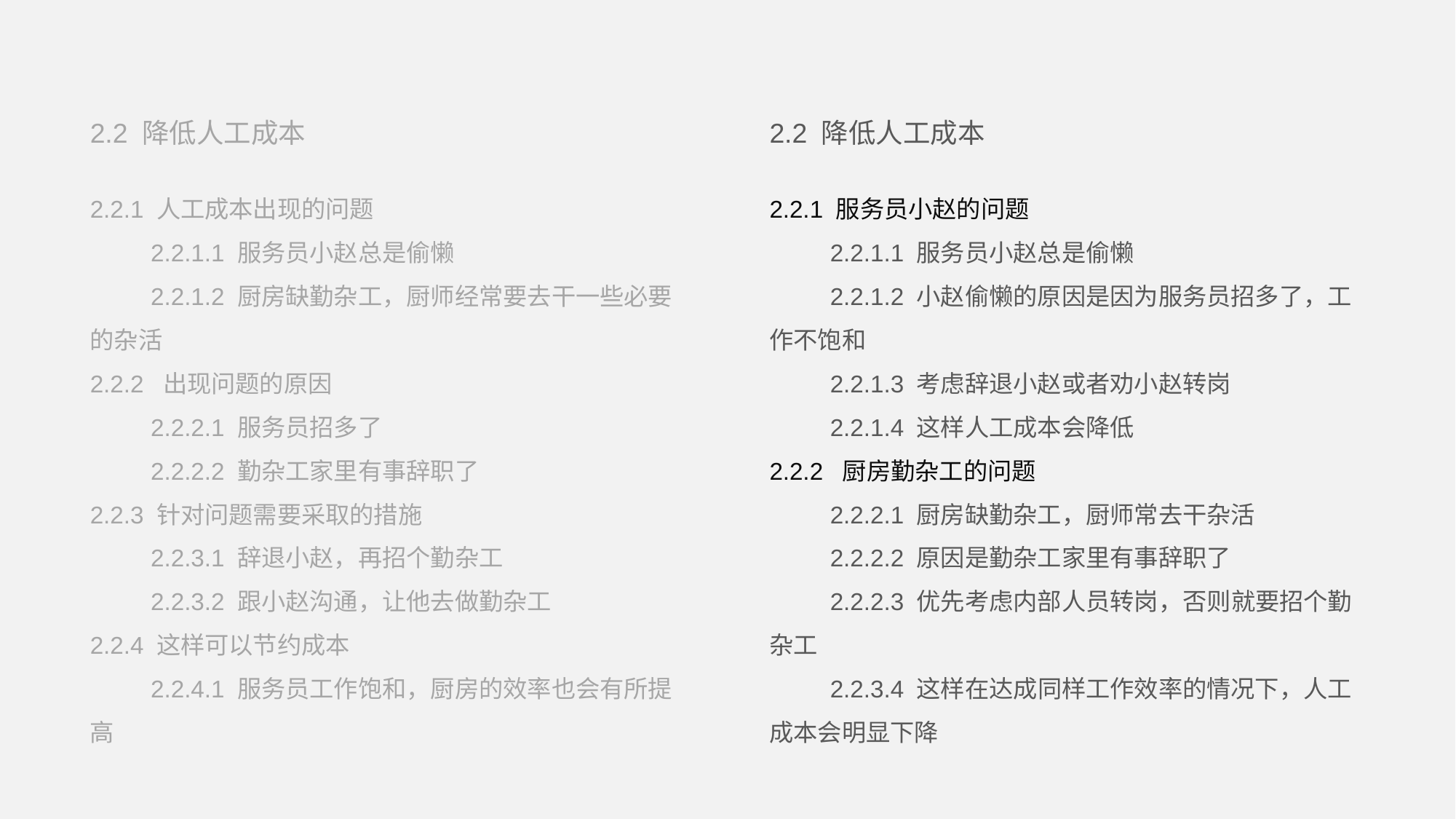

2.2 降低人工成本
2.2 降低人工成本
2.2.1 人工成本出现的问题
         2.2.1.1 服务员小赵总是偷懒
         2.2.1.2 厨房缺勤杂工，厨师经常要去干一些必要的杂活
2.2.2  出现问题的原因
         2.2.2.1 服务员招多了
         2.2.2.2 勤杂工家里有事辞职了
2.2.3 针对问题需要采取的措施
         2.2.3.1 辞退小赵，再招个勤杂工
         2.2.3.2 跟小赵沟通，让他去做勤杂工
2.2.4 这样可以节约成本
         2.2.4.1 服务员工作饱和，厨房的效率也会有所提高
2.2.1 服务员小赵的问题
         2.2.1.1 服务员小赵总是偷懒
         2.2.1.2 小赵偷懒的原因是因为服务员招多了，工作不饱和
         2.2.1.3 考虑辞退小赵或者劝小赵转岗
         2.2.1.4 这样人工成本会降低
2.2.2  厨房勤杂工的问题
         2.2.2.1 厨房缺勤杂工，厨师常去干杂活
         2.2.2.2 原因是勤杂工家里有事辞职了
         2.2.2.3 优先考虑内部人员转岗，否则就要招个勤杂工
         2.2.3.4 这样在达成同样工作效率的情况下，人工成本会明显下降